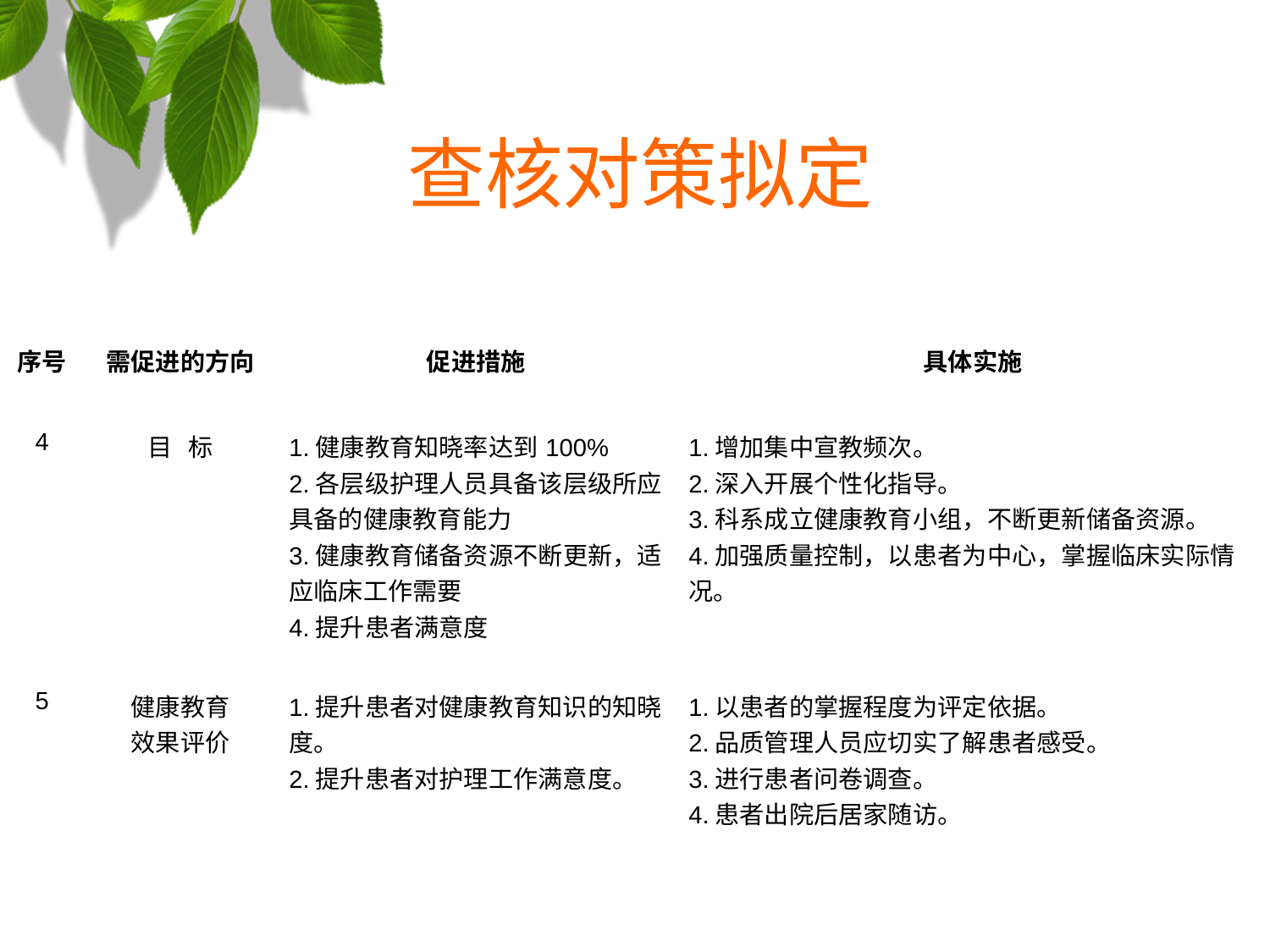

查核对策拟定
| 序号 | 需促进的方向 | 促进措施 | 具体实施 |
| --- | --- | --- | --- |
| 4 | 目 标 | 1.健康教育知晓率达到100% 2.各层级护理人员具备该层级所应具备的健康教育能力 3.健康教育储备资源不断更新，适应临床工作需要 4.提升患者满意度 | 1.增加集中宣教频次。 2.深入开展个性化指导。 3.科系成立健康教育小组，不断更新储备资源。 4.加强质量控制，以患者为中心，掌握临床实际情况。 |
| 5 | 健康教育 效果评价 | 1.提升患者对健康教育知识的知晓度。 2.提升患者对护理工作满意度。 | 1.以患者的掌握程度为评定依据。 2.品质管理人员应切实了解患者感受。 3.进行患者问卷调查。 4.患者出院后居家随访。 |